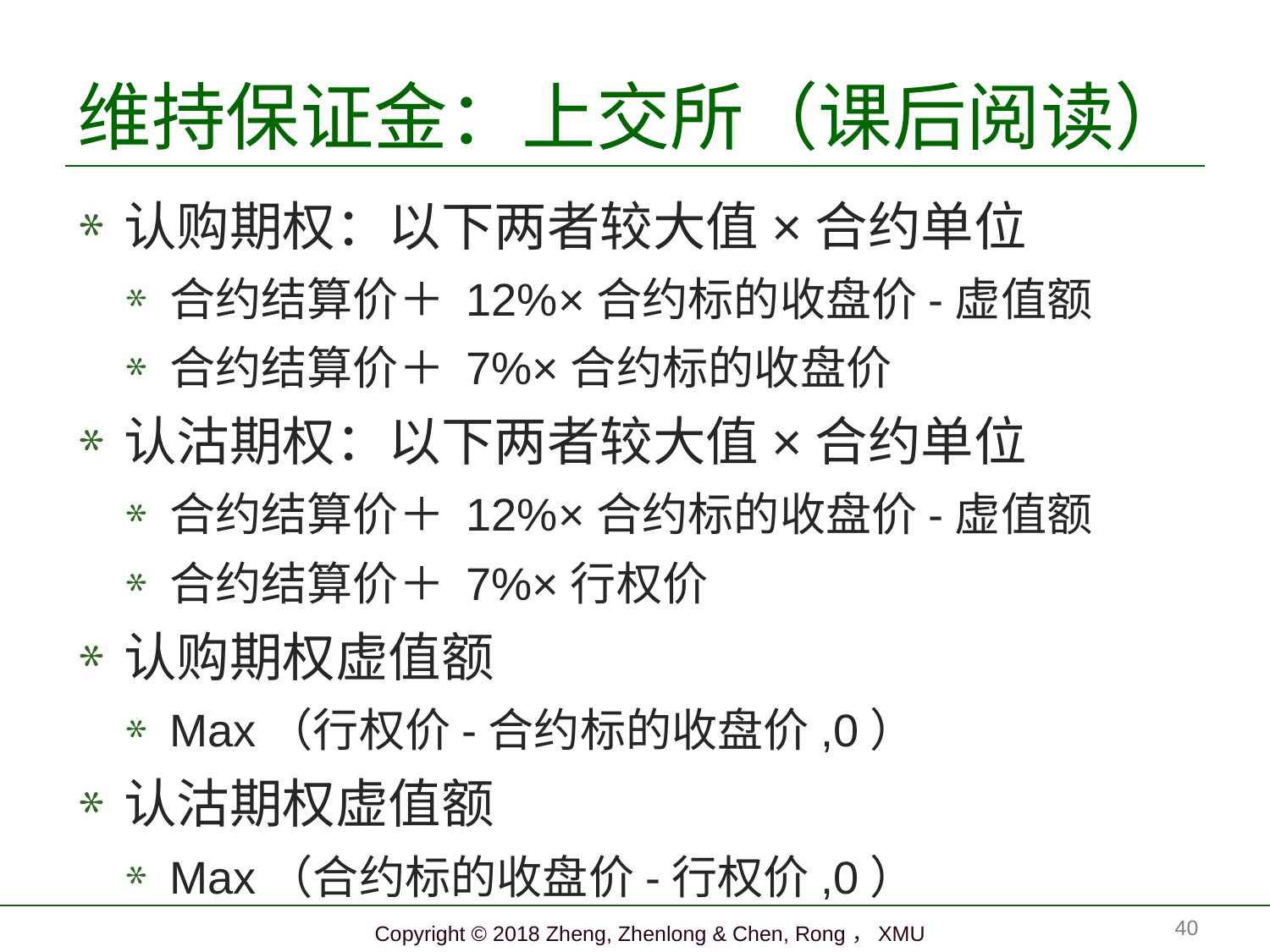

# 维持保证金：上交所（课后阅读）
认购期权：以下两者较大值×合约单位
合约结算价＋ 12%×合约标的收盘价-虚值额
合约结算价＋ 7%×合约标的收盘价
认沽期权：以下两者较大值×合约单位
合约结算价＋ 12%×合约标的收盘价-虚值额
合约结算价＋ 7%×行权价
认购期权虚值额
Max（行权价-合约标的收盘价,0）
认沽期权虚值额
Max（合约标的收盘价-行权价,0）
40